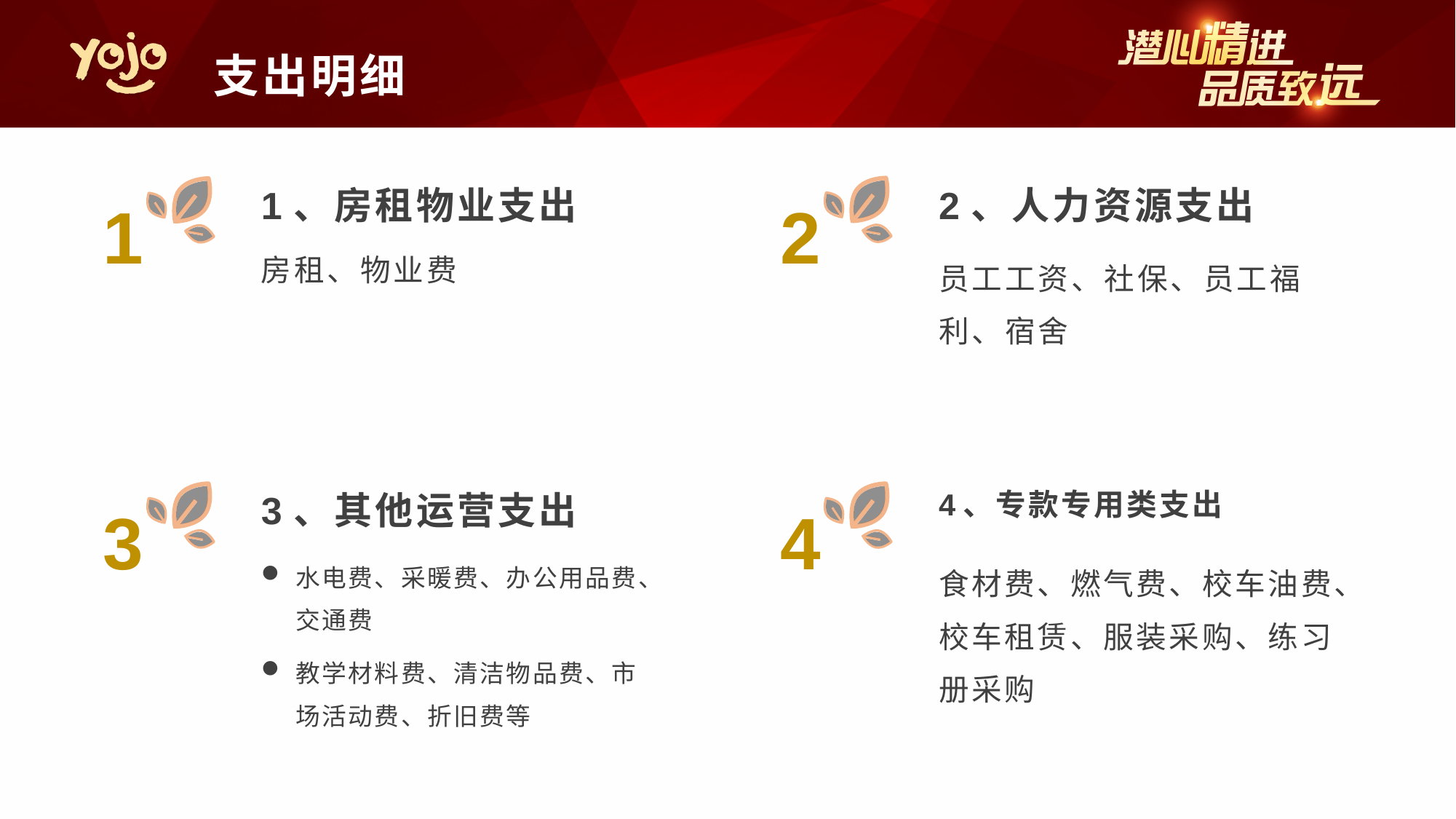

支出明细

1、房租物业支出
2、人力资源支出

2
1

房租、物业费
员工工资、社保、员工福利、宿舍

3、其他运营支出

4、专款专用类支出

3
4

水电费、采暖费、办公用品费、交通费
教学材料费、清洁物品费、市场活动费、折旧费等
食材费、燃气费、校车油费、校车租赁、服装采购、练习册采购